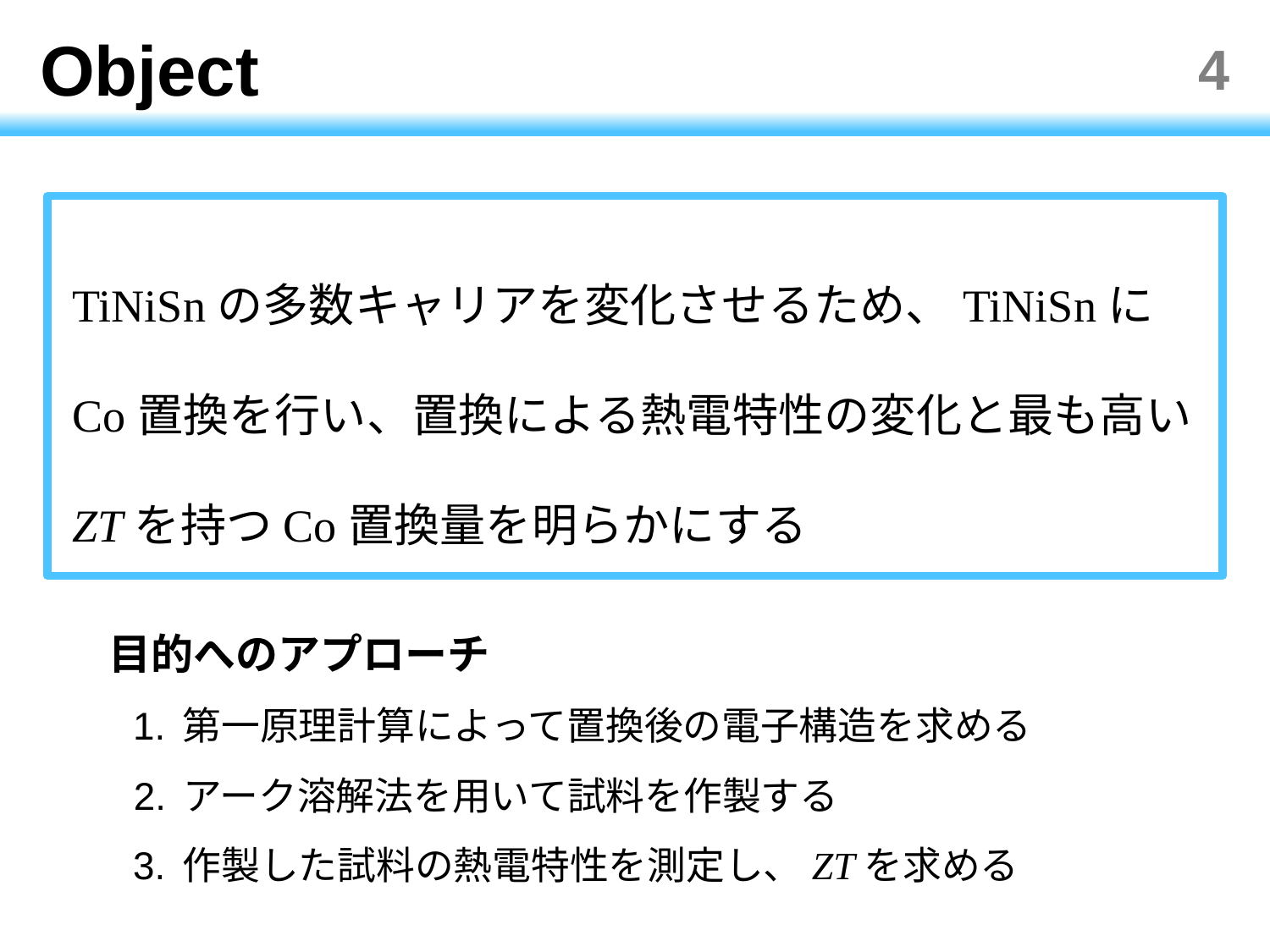

Object
4
TiNiSnの多数キャリアを変化させるため、TiNiSnにCo置換を行い、置換による熱電特性の変化と最も高いZTを持つCo置換量を明らかにする
目的へのアプローチ
第一原理計算によって置換後の電子構造を求める
アーク溶解法を用いて試料を作製する
作製した試料の熱電特性を測定し、ZTを求める